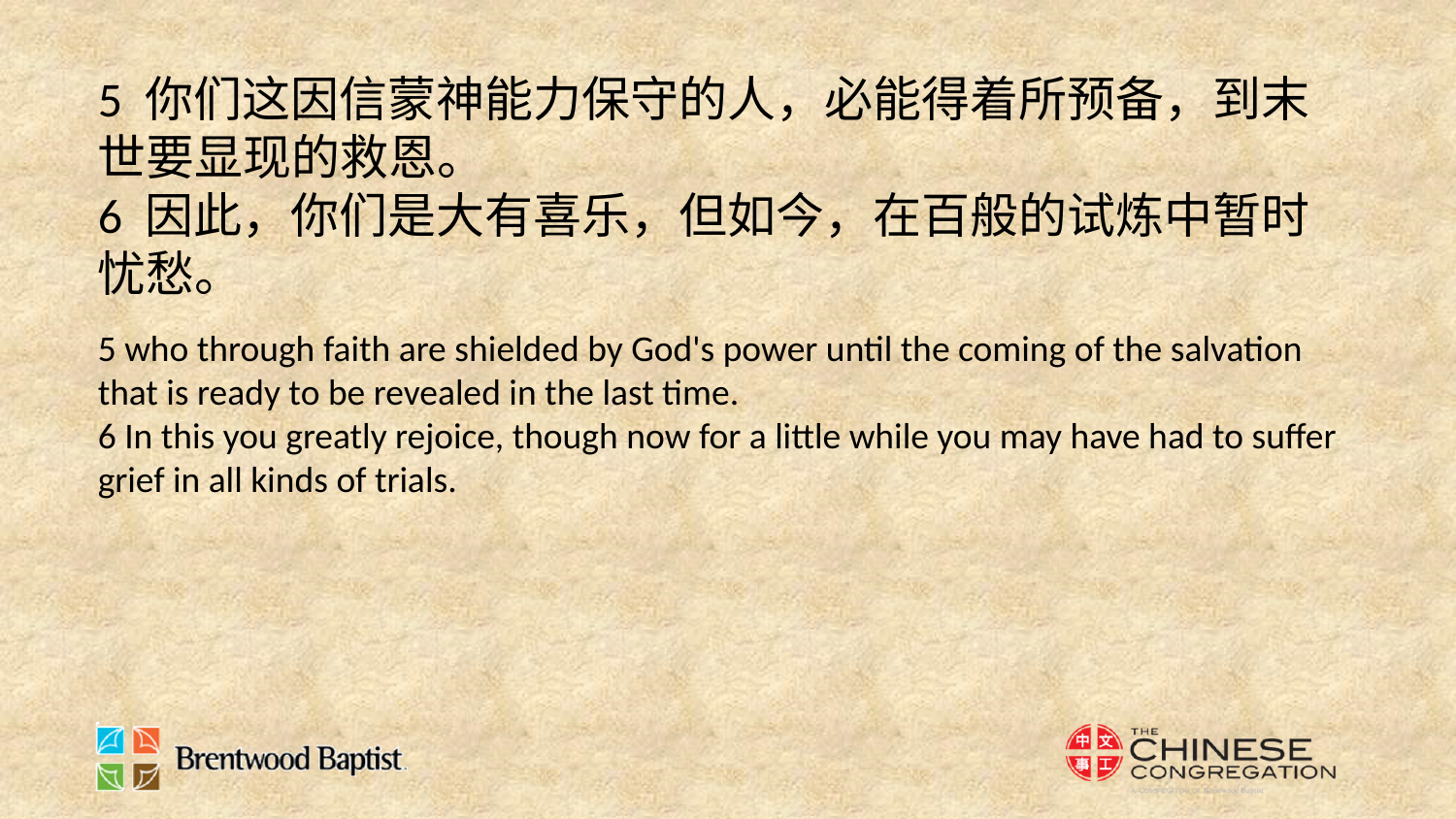

5 你们这因信蒙神能力保守的人，必能得着所预备，到末世要显现的救恩。
6 因此，你们是大有喜乐，但如今，在百般的试炼中暂时忧愁。

5 who through faith are shielded by God's power until the coming of the salvation that is ready to be revealed in the last time.
6 In this you greatly rejoice, though now for a little while you may have had to suffer grief in all kinds of trials.